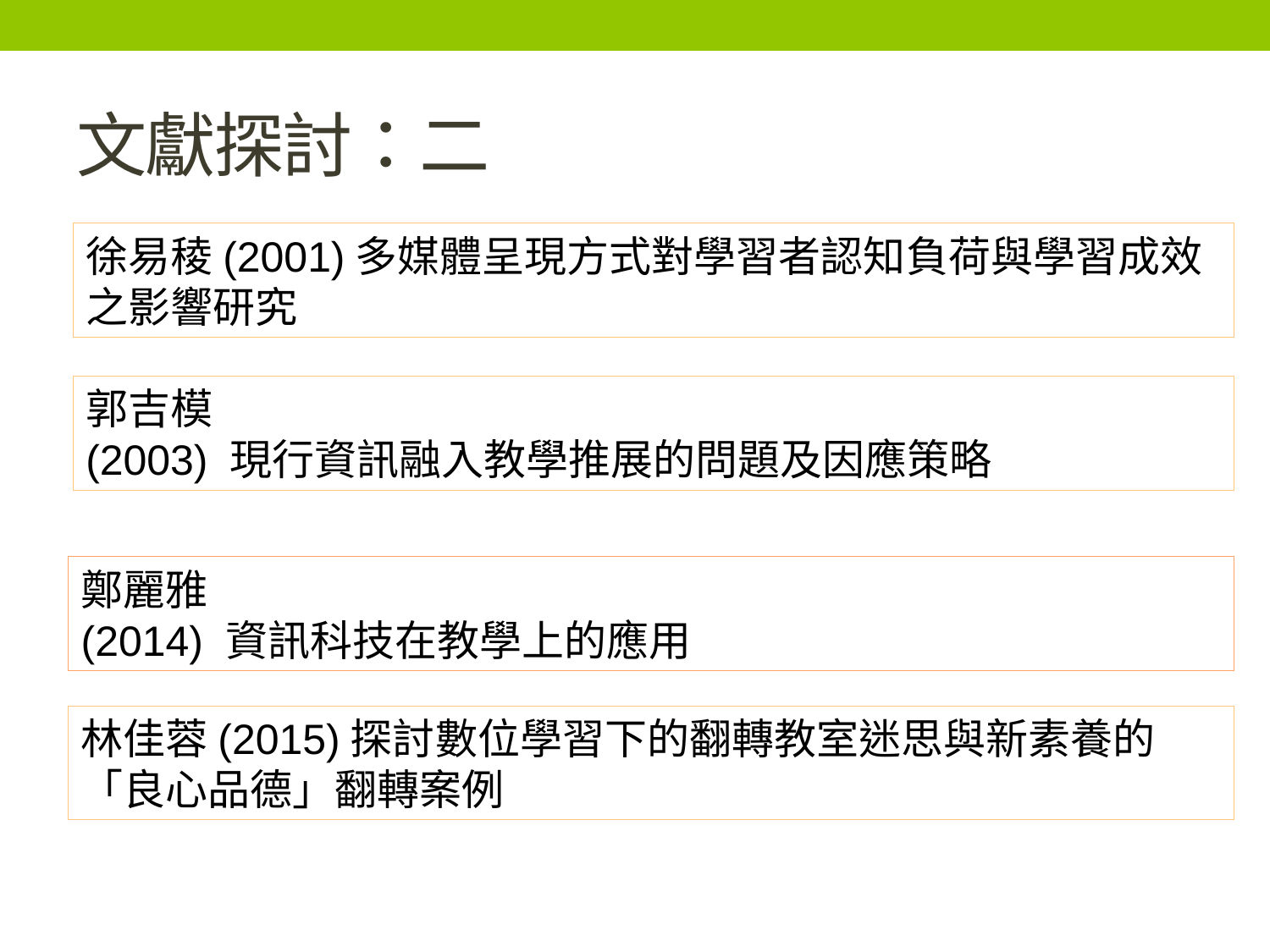

# 文獻探討：二
徐易稜(2001)多媒體呈現方式對學習者認知負荷與學習成效之影響研究
郭吉模
(2003) 現行資訊融入教學推展的問題及因應策略
鄭麗雅
(2014) 資訊科技在教學上的應用
林佳蓉(2015)探討數位學習下的翻轉教室迷思與新素養的「良心品德」翻轉案例